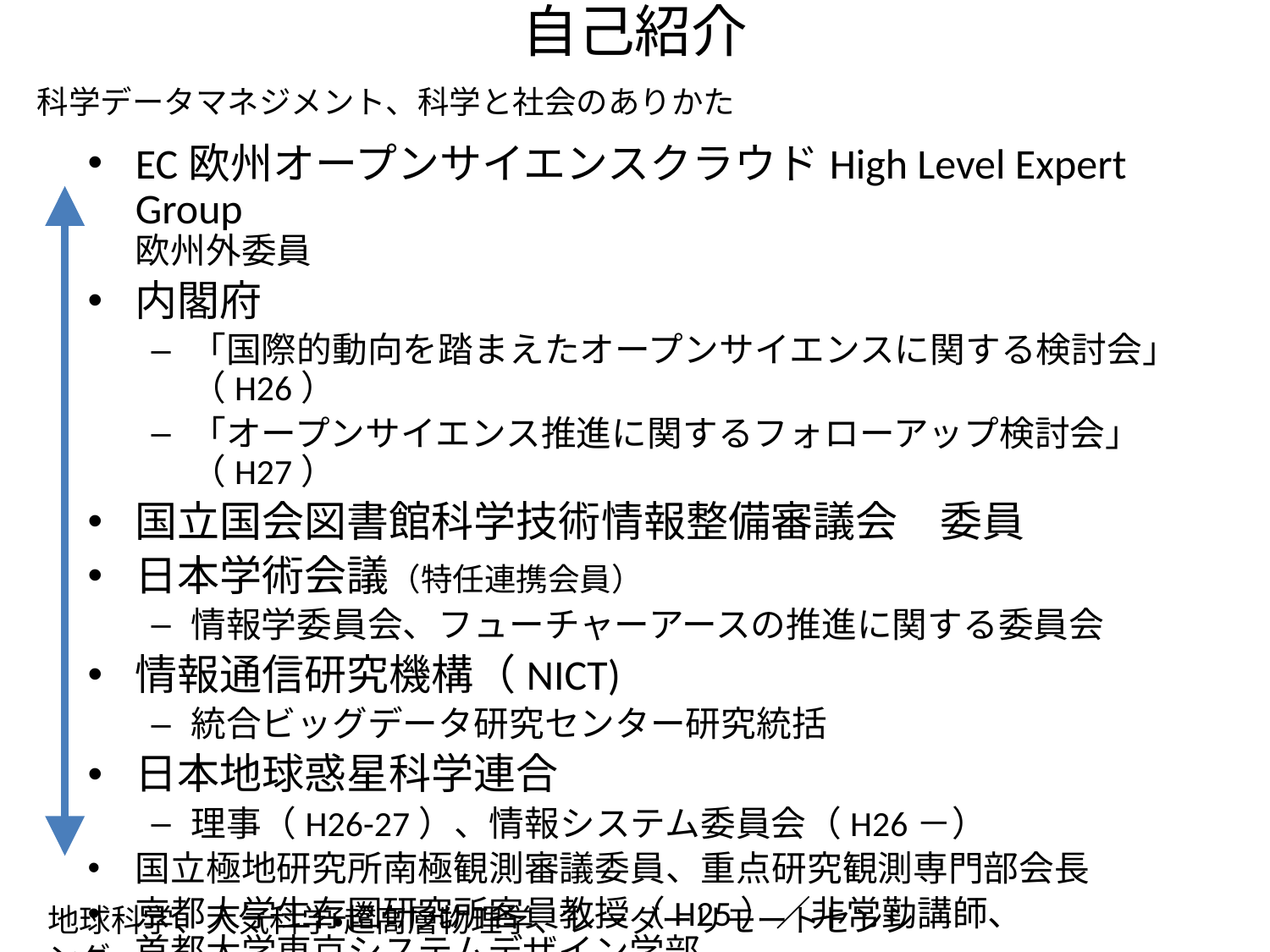

# 自己紹介
科学データマネジメント、科学と社会のありかた
EC欧州オープンサイエンスクラウドHigh Level Expert Group
欧州外委員
内閣府
「国際的動向を踏まえたオープンサイエンスに関する検討会」（H26）
「オープンサイエンス推進に関するフォローアップ検討会」（H27）
国立国会図書館科学技術情報整備審議会　委員
日本学術会議（特任連携会員）
情報学委員会、フューチャーアースの推進に関する委員会
情報通信研究機構（NICT)
統合ビッグデータ研究センター研究統括
日本地球惑星科学連合
理事（H26-27）、情報システム委員会（H26－）
国立極地研究所南極観測審議委員、重点研究観測専門部会長
京都大学生存圏研究所客員教授（H25）／非常勤講師、
首都大学東京システムデザイン学部
地球科学、大気科学・超高層物理学、レーダーリモートセンシング